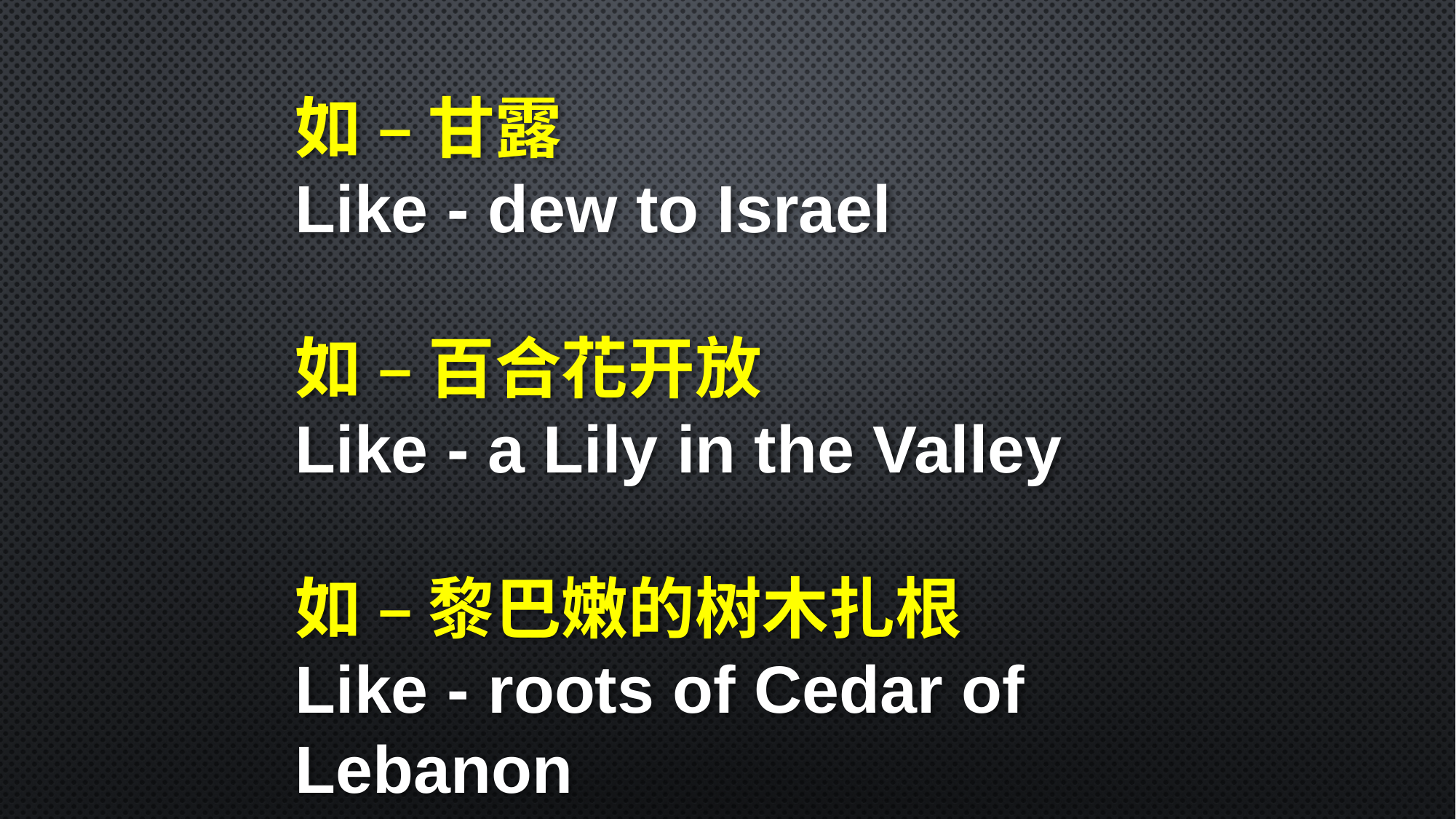

如 – 甘露
Like - dew to Israel

如 – 百合花开放
Like - a Lily in the Valley

如 – 黎巴嫩的树木扎根
Like - roots of Cedar of Lebanon